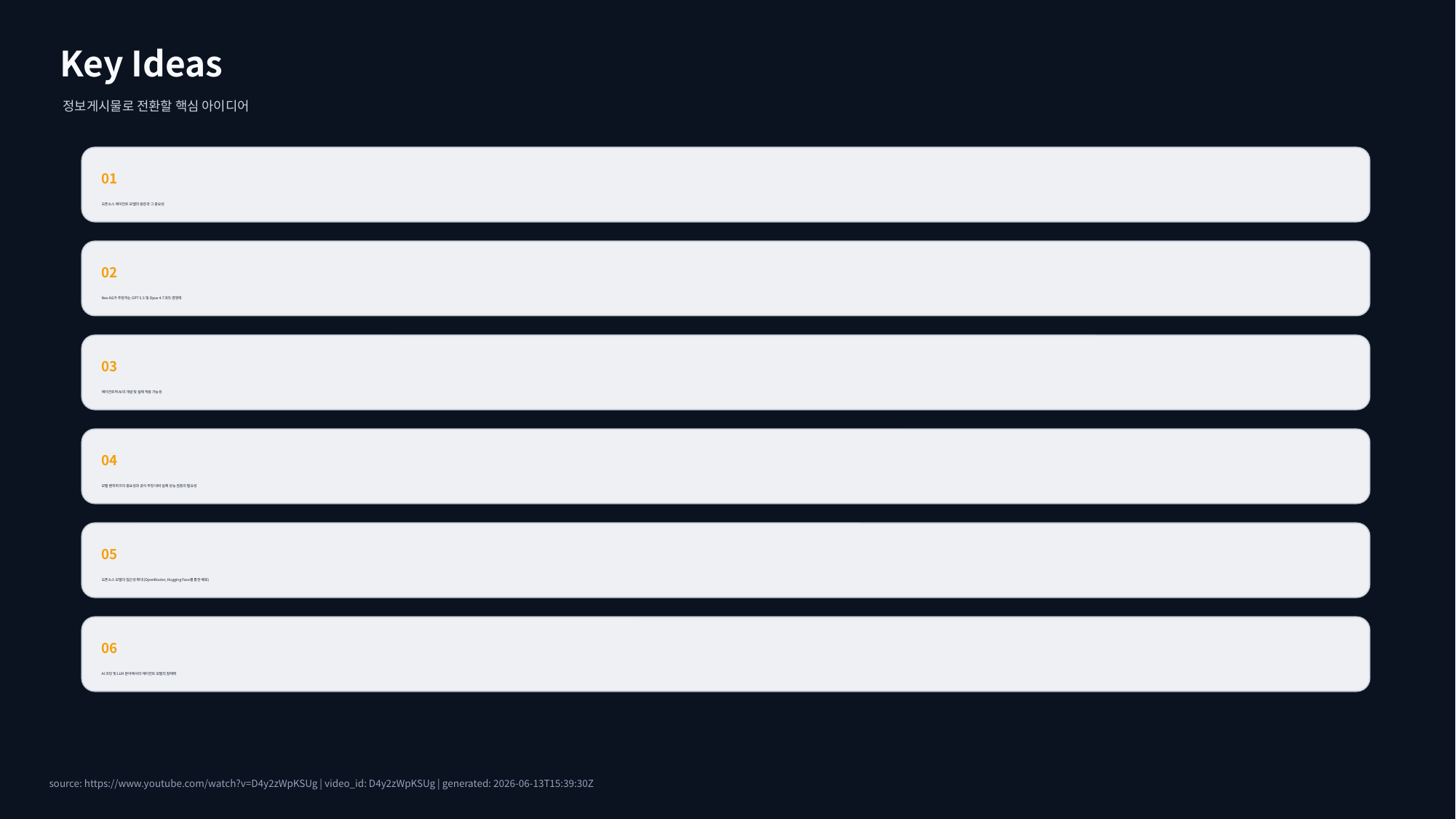

Key Ideas
정보게시물로 전환할 핵심 아이디어

01
오픈소스 에이전트 모델의 등장과 그 중요성

02
Nex-N2가 주장하는 GPT 5.5 및 Opus 4.7과의 경쟁력

03
에이전트적 AI의 개념 및 실제 적용 가능성

04
모델 벤치마크의 중요성과 공식 주장 대비 실제 성능 검증의 필요성

05
오픈소스 모델의 접근성 확대 (OpenRouter, Hugging Face를 통한 배포)

06
AI 코딩 및 LLM 분야에서의 에이전트 모델의 잠재력
source: https://www.youtube.com/watch?v=D4y2zWpKSUg | video_id: D4y2zWpKSUg | generated: 2026-06-13T15:39:30Z